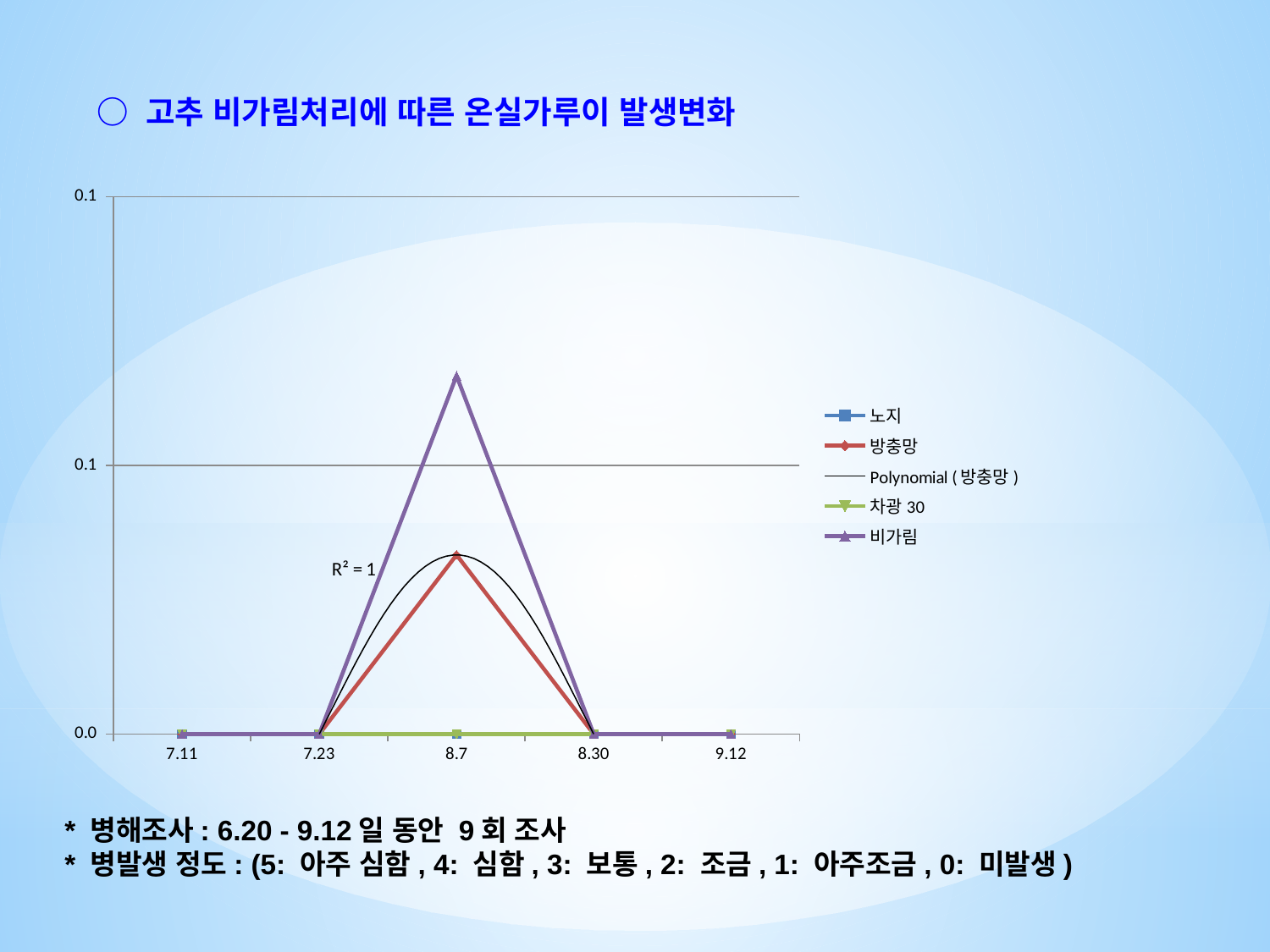

○ 고추 비가림처리에 따른 온실가루이 발생변화

### Chart

| Category | 노지 | 방충망 | 차광30 | 비가림 |
|---|---|---|---|---|
| 7.11 | 0.0 | 0.0 | 0.0 | 0.0 |
| 7.23 | 0.0 | 0.0 | 0.0 | 0.0 |
| 8.7 | 0.0 | 0.03333333333333333 | 0.0 | 0.06666666666666667 |
| 8.30 | 0.0 | 0.0 | 0.0 | 0.0 |
| 9.12 | 0.0 | 0.0 | 0.0 | 0.0 |
* 병해조사: 6.20 - 9.12일 동안 9회 조사
* 병발생 정도: (5: 아주 심함, 4: 심함, 3: 보통, 2: 조금, 1: 아주조금, 0: 미발생)